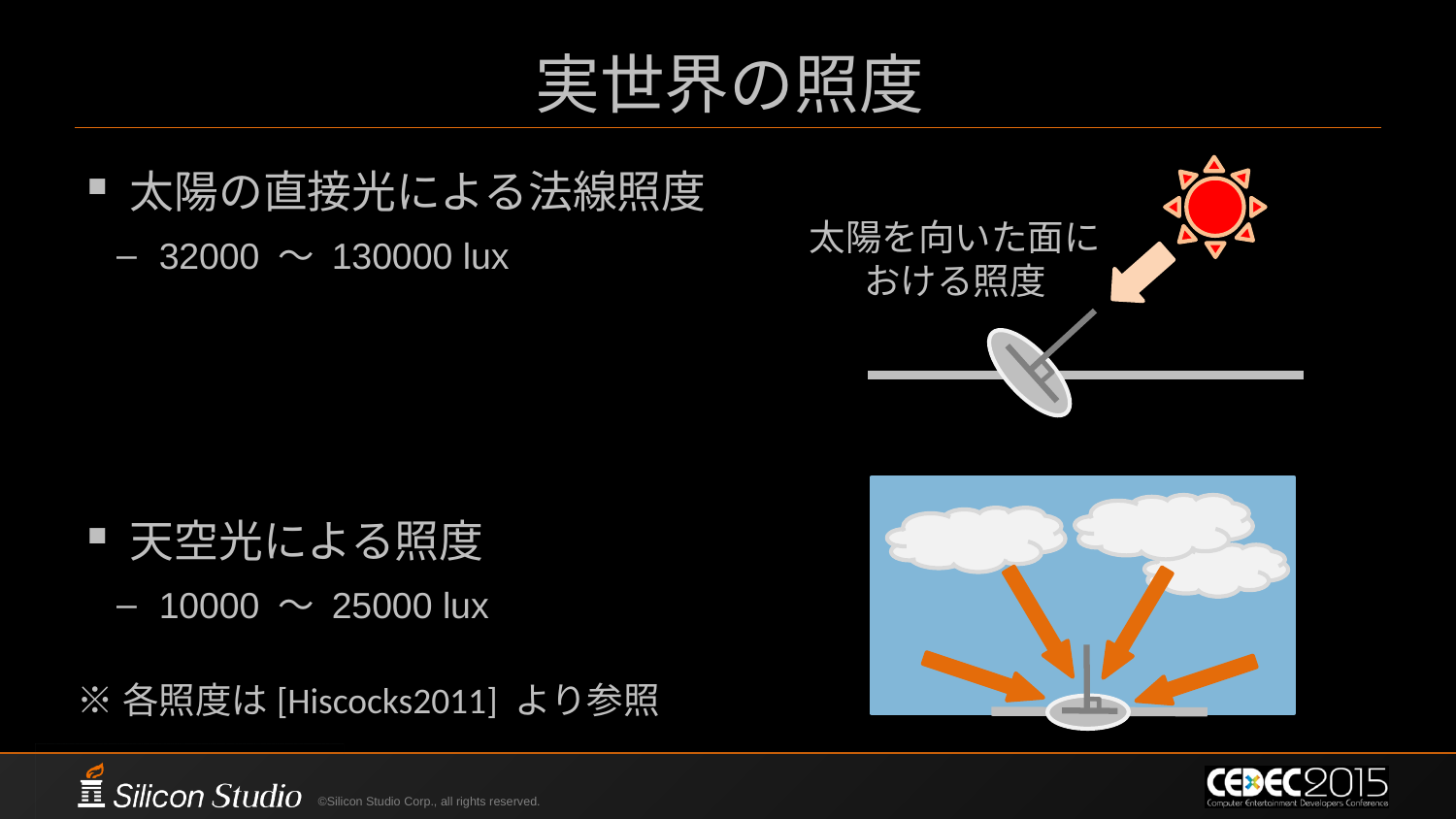

# 実世界の照度
太陽の直接光による法線照度
32000 ～ 130000 lux

天空光による照度
10000 ～ 25000 lux

太陽を向いた面に
おける照度

※各照度は[Hiscocks2011] より参照